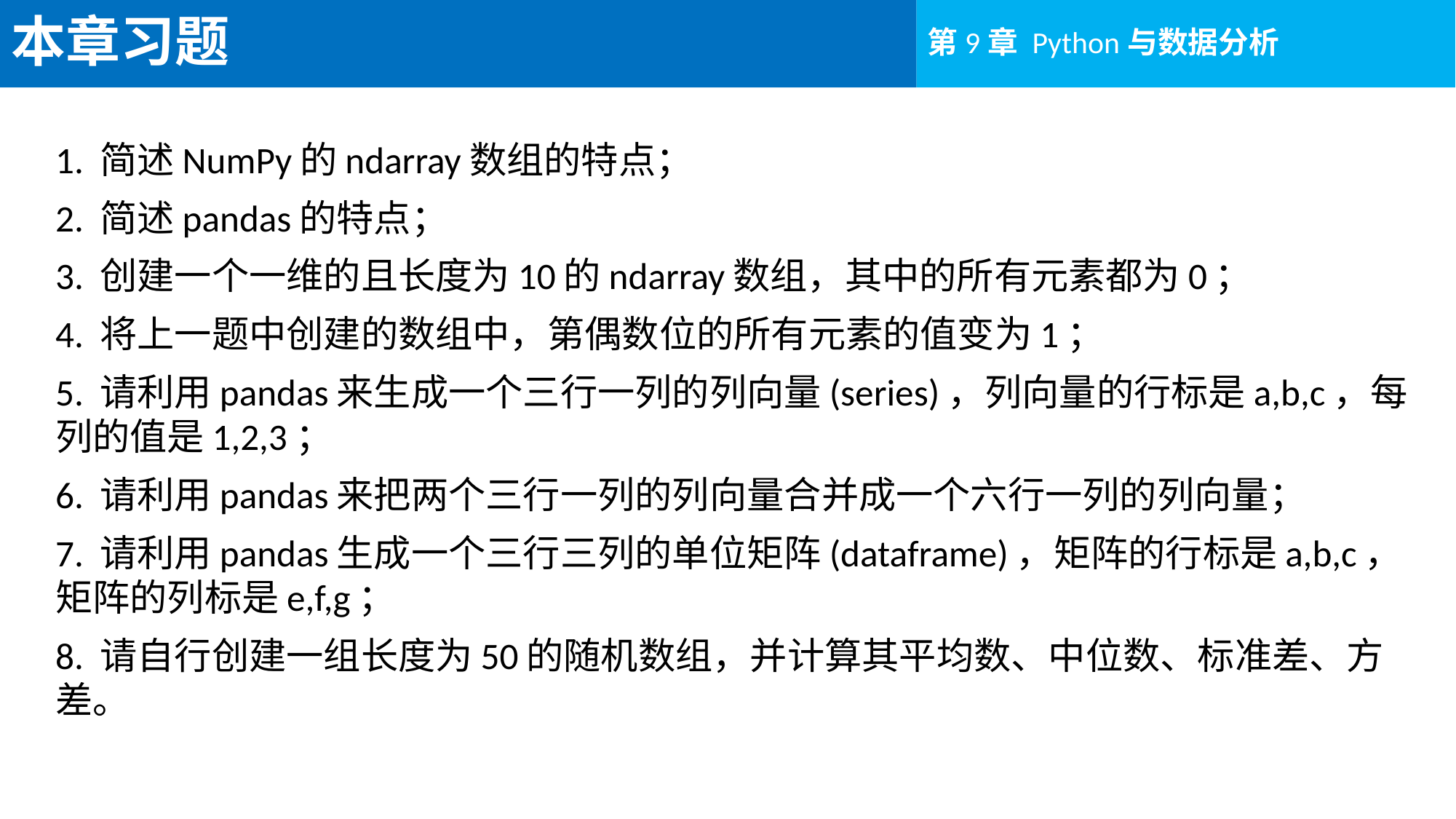

# 本章习题
1. 简述NumPy的ndarray数组的特点；
2. 简述pandas的特点；
3. 创建一个一维的且长度为10的ndarray数组，其中的所有元素都为0；
4. 将上一题中创建的数组中，第偶数位的所有元素的值变为1；
5. 请利用pandas来生成一个三行一列的列向量(series)，列向量的行标是a,b,c，每列的值是1,2,3；
6. 请利用pandas来把两个三行一列的列向量合并成一个六行一列的列向量；
7. 请利用pandas生成一个三行三列的单位矩阵(dataframe)，矩阵的行标是a,b,c，矩阵的列标是e,f,g；
8. 请自行创建一组长度为50的随机数组，并计算其平均数、中位数、标准差、方差。